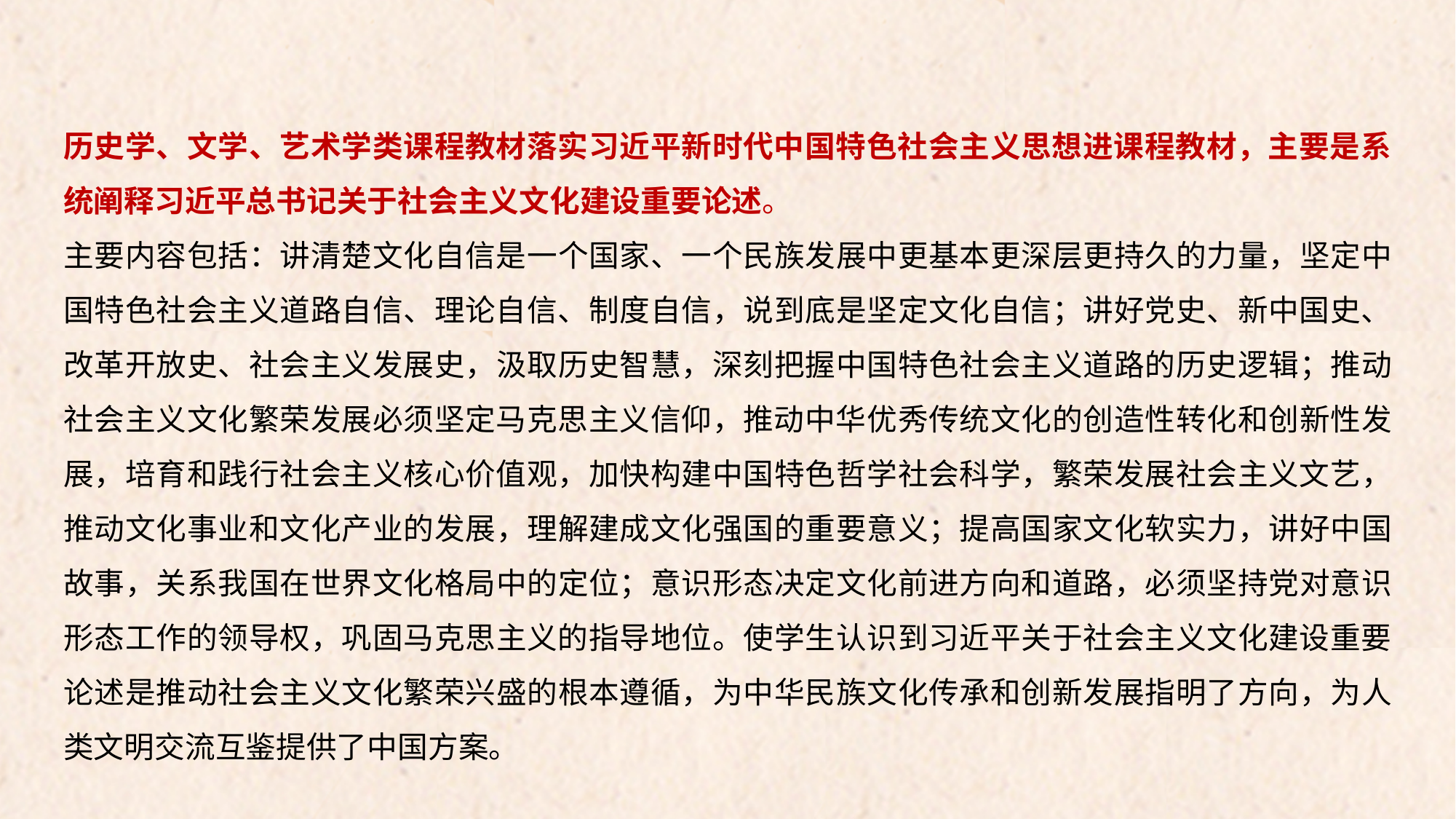

历史学、文学、艺术学类课程教材落实习近平新时代中国特色社会主义思想进课程教材，主要是系统阐释习近平总书记关于社会主义文化建设重要论述。
主要内容包括：讲清楚文化自信是一个国家、一个民族发展中更基本更深层更持久的力量，坚定中国特色社会主义道路自信、理论自信、制度自信，说到底是坚定文化自信；讲好党史、新中国史、改革开放史、社会主义发展史，汲取历史智慧，深刻把握中国特色社会主义道路的历史逻辑；推动社会主义文化繁荣发展必须坚定马克思主义信仰，推动中华优秀传统文化的创造性转化和创新性发展，培育和践行社会主义核心价值观，加快构建中国特色哲学社会科学，繁荣发展社会主义文艺，推动文化事业和文化产业的发展，理解建成文化强国的重要意义；提高国家文化软实力，讲好中国故事，关系我国在世界文化格局中的定位；意识形态决定文化前进方向和道路，必须坚持党对意识形态工作的领导权，巩固马克思主义的指导地位。使学生认识到习近平关于社会主义文化建设重要论述是推动社会主义文化繁荣兴盛的根本遵循，为中华民族文化传承和创新发展指明了方向，为人类文明交流互鉴提供了中国方案。